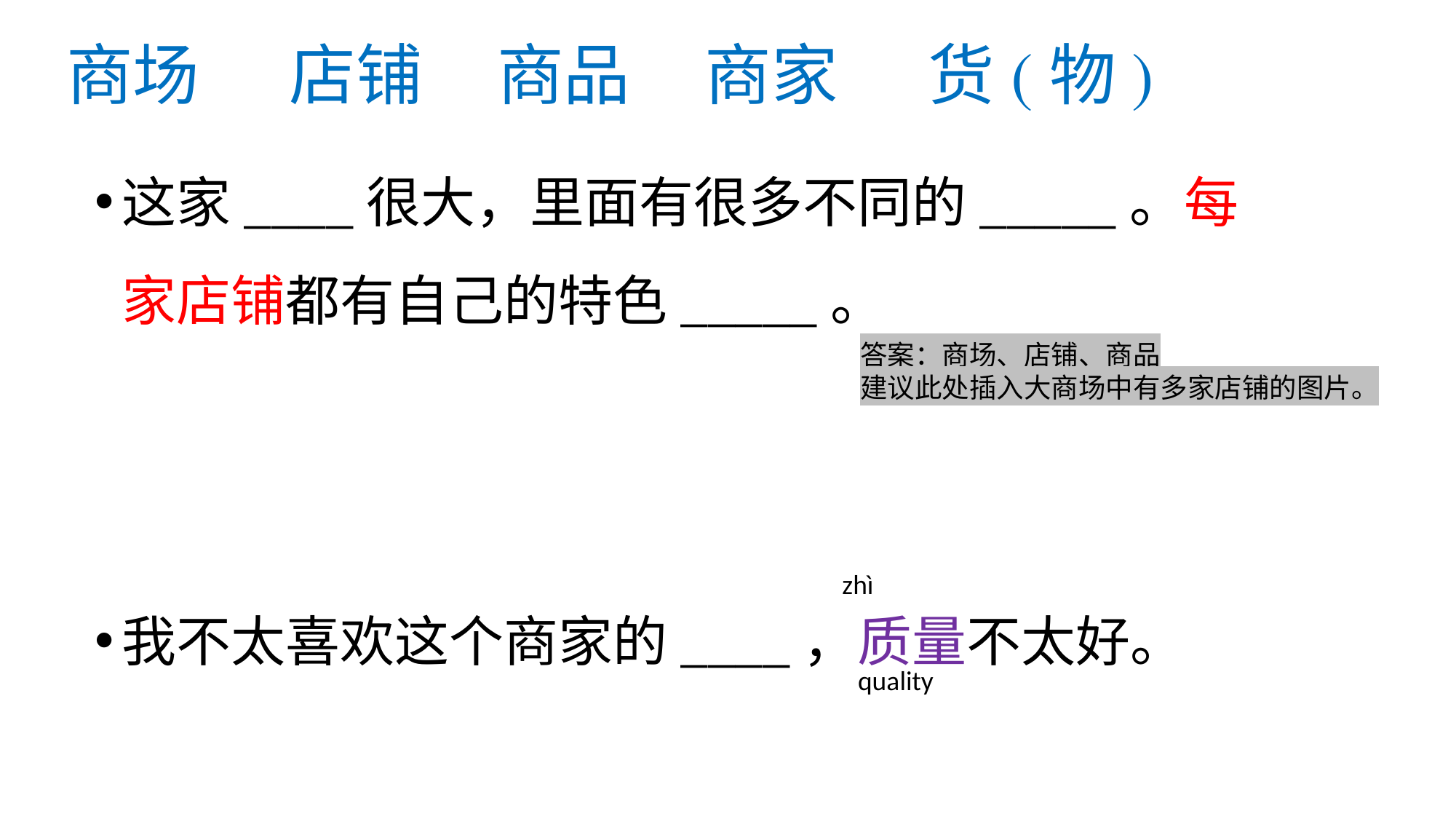

# 商场      店铺     商品     商家      货(物)
这家____很大，里面有很多不同的_____。每家店铺都有自己的特色_____。

我不太喜欢这个商家的____，质量不太好。
答案：商场、店铺、商品
建议此处插入大商场中有多家店铺的图片。
zhì
quality